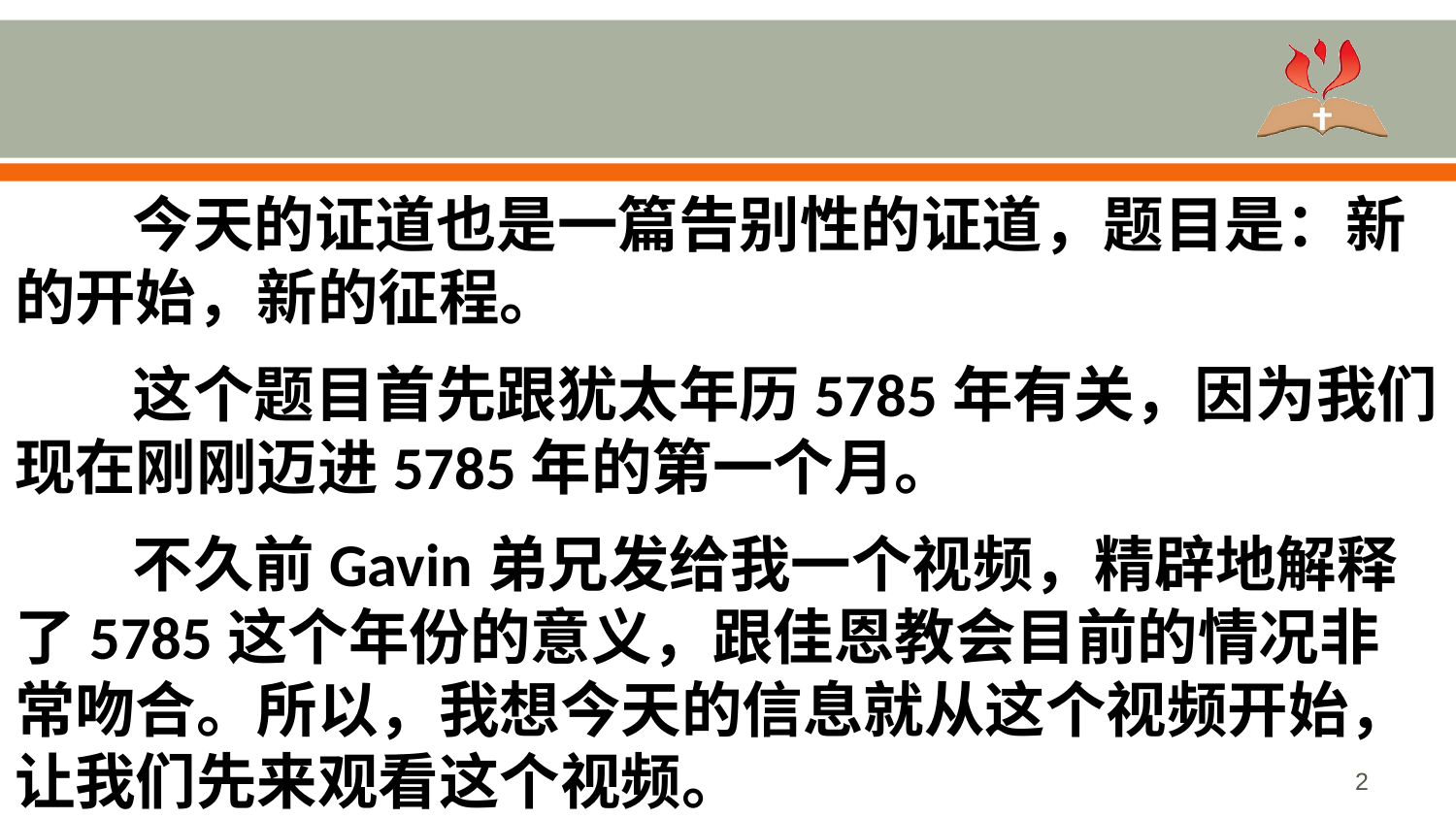

今天的证道也是一篇告别性的证道，题目是：新的开始，新的征程。
这个题目首先跟犹太年历5785年有关，因为我们现在刚刚迈进5785年的第一个月。
不久前Gavin弟兄发给我一个视频，精辟地解释了5785这个年份的意义，跟佳恩教会目前的情况非常吻合。所以，我想今天的信息就从这个视频开始，让我们先来观看这个视频。

2